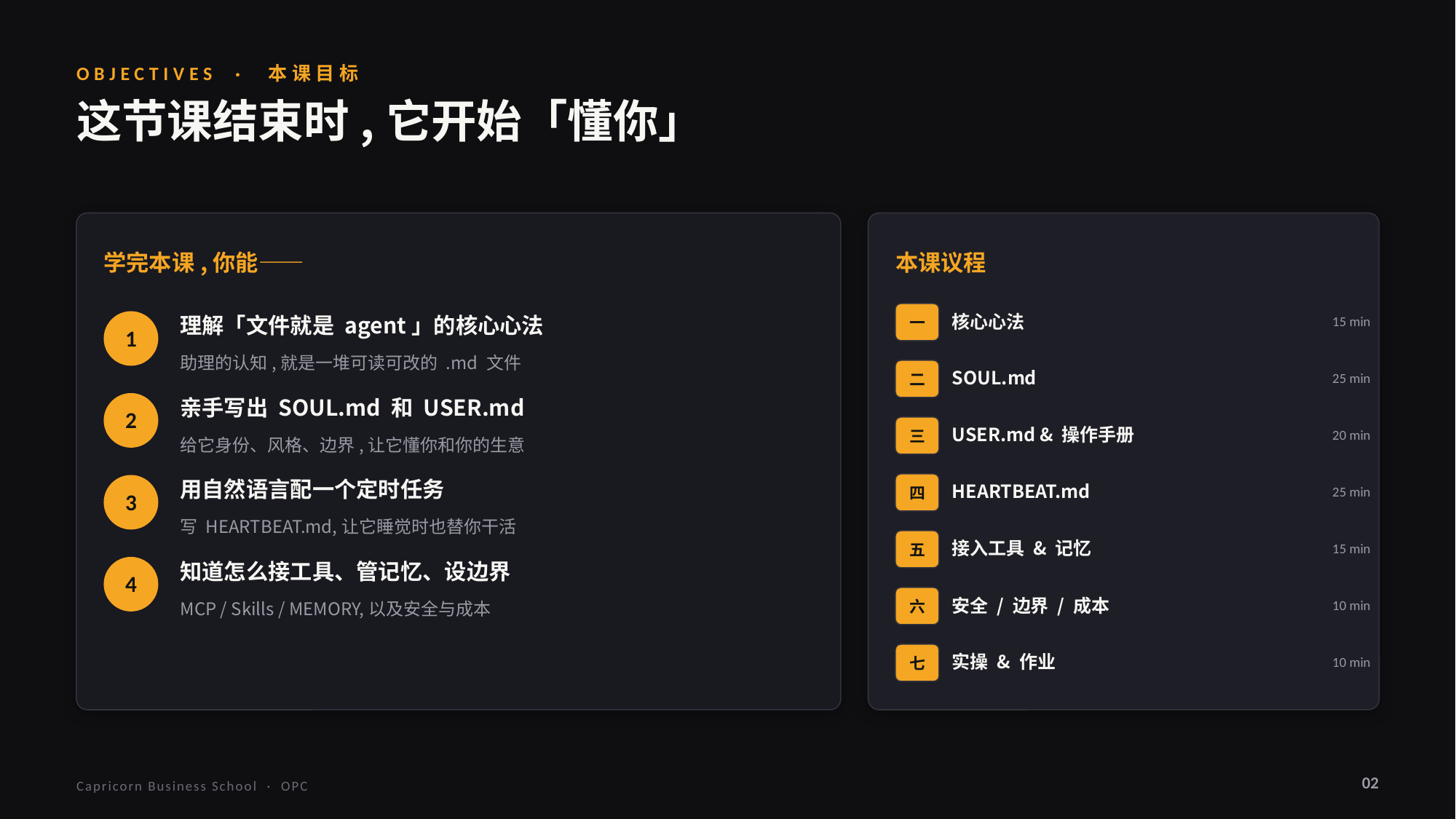

OBJECTIVES  ·  本课目标
这节课结束时,它开始「懂你」

学完本课,你能——
本课议程
核心心法
15 min

一
理解「文件就是 agent」的核心心法
1

助理的认知,就是一堆可读可改的 .md 文件
SOUL.md
25 min

二
亲手写出 SOUL.md 和 USER.md
2

USER.md & 操作手册
20 min

三
给它身份、风格、边界,让它懂你和你的生意
HEARTBEAT.md
25 min
用自然语言配一个定时任务
3

四

写 HEARTBEAT.md,让它睡觉时也替你干活
接入工具 & 记忆
15 min

五
知道怎么接工具、管记忆、设边界
4

安全 / 边界 / 成本
10 min

六
MCP / Skills / MEMORY,以及安全与成本
实操 & 作业
10 min

七
02
Capricorn Business School  ·  OPC